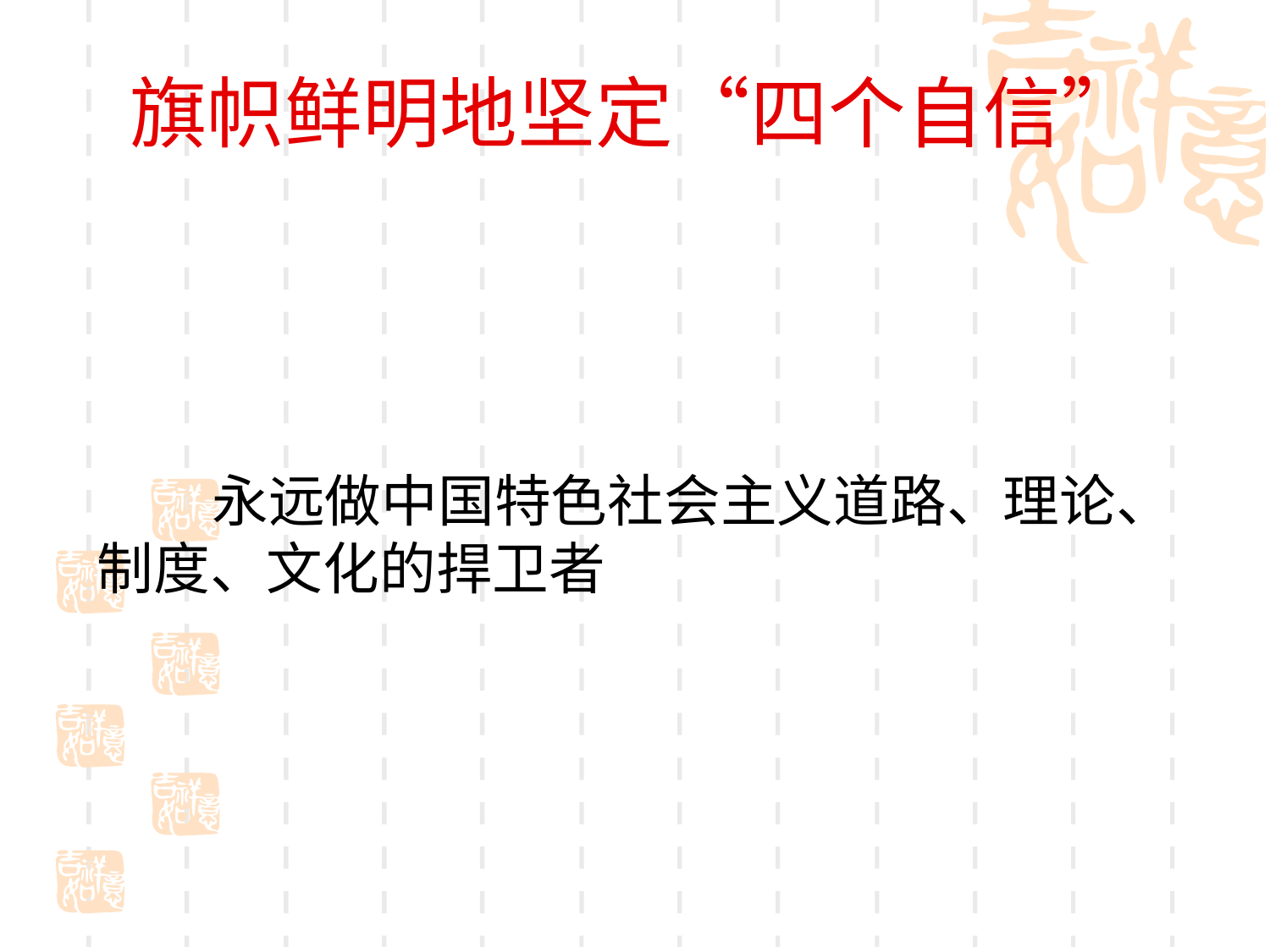

# 旗帜鲜明地坚定“四个自信”

        永远做中国特色社会主义道路、理论、制度、文化的捍卫者